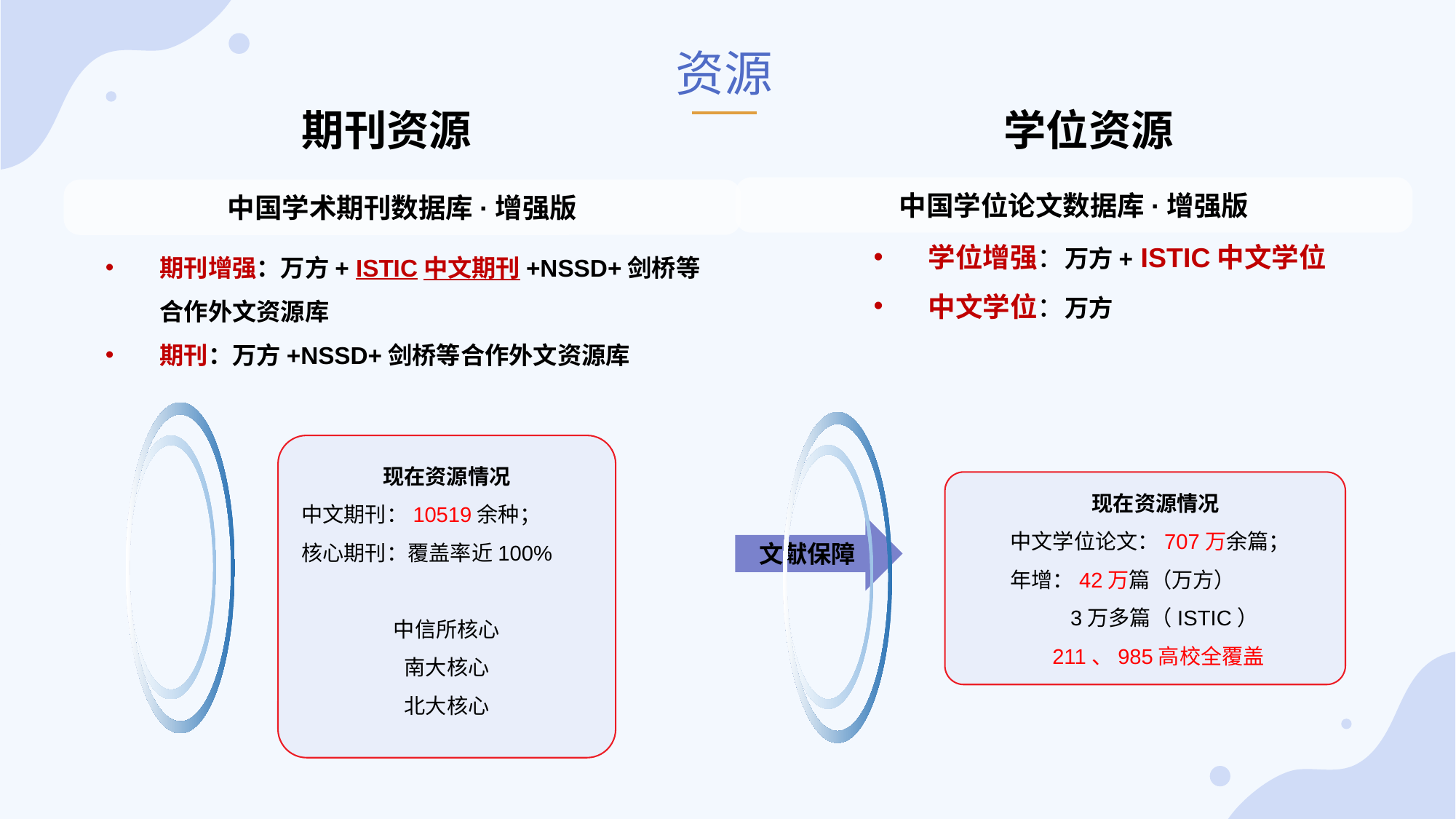

资源
期刊资源
学位资源
中国学位论文数据库·增强版
中国学术期刊数据库·增强版
学位增强：万方+ ISTIC中文学位
中文学位：万方
期刊增强：万方+ ISTIC中文期刊+NSSD+剑桥等合作外文资源库
期刊：万方+NSSD+剑桥等合作外文资源库

现在资源情况
中文期刊：10519余种；
核心期刊：覆盖率近100%

中信所核心
南大核心
北大核心
现在资源情况
中文学位论文：707万余篇；
年增：42万篇（万方）
          3万多篇（ISTIC）
       211、985高校全覆盖

文献保障

文献保障